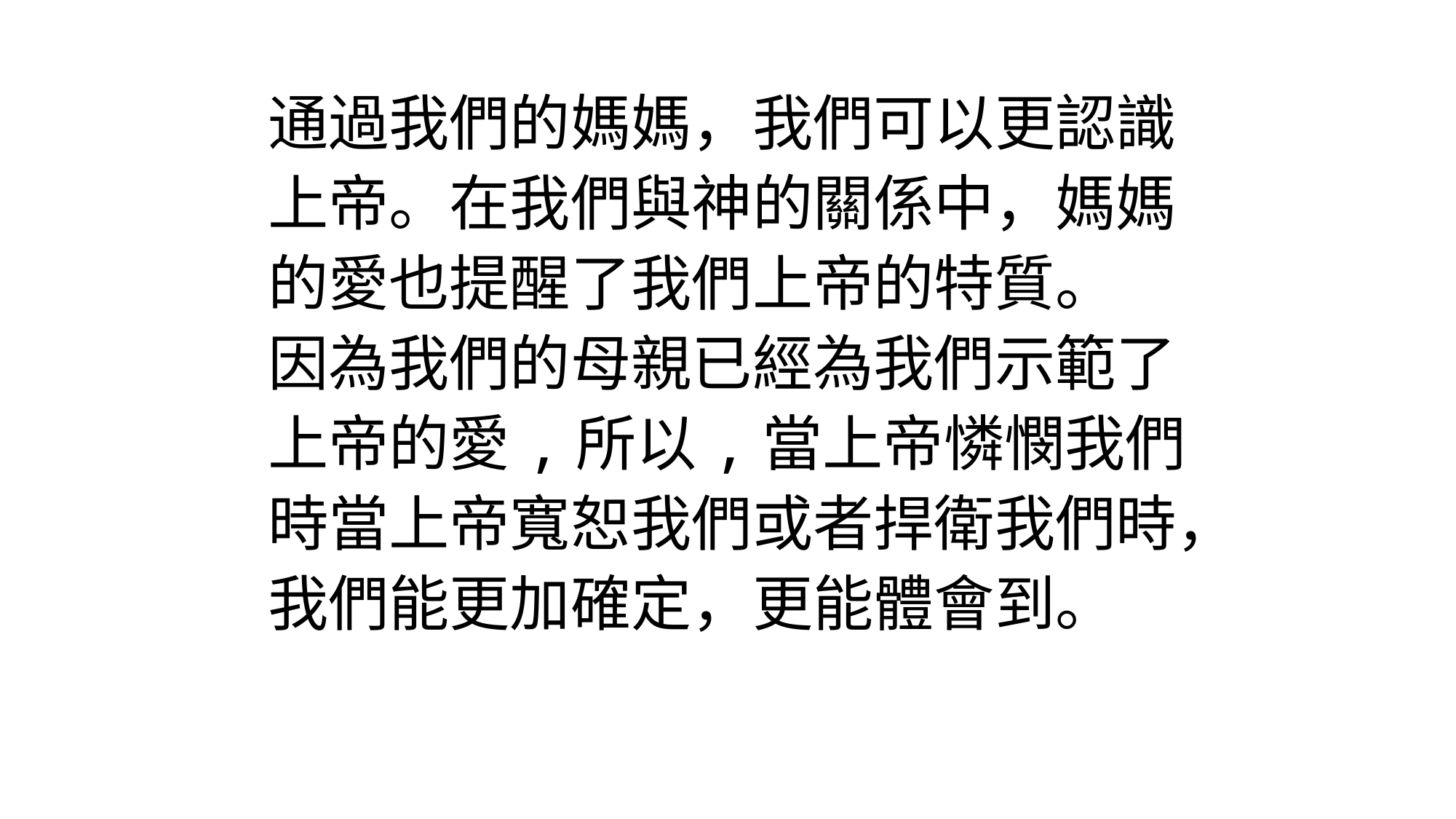

通過我們的媽媽，我們可以更認識上帝。在我們與神的關係中，媽媽的愛也提醒了我們上帝的特質。 因為我們的母親已經為我們示範了上帝的愛,所以,當上帝憐憫我們時當上帝寬恕我們或者捍衛我們時，我們能更加確定，更能體會到。